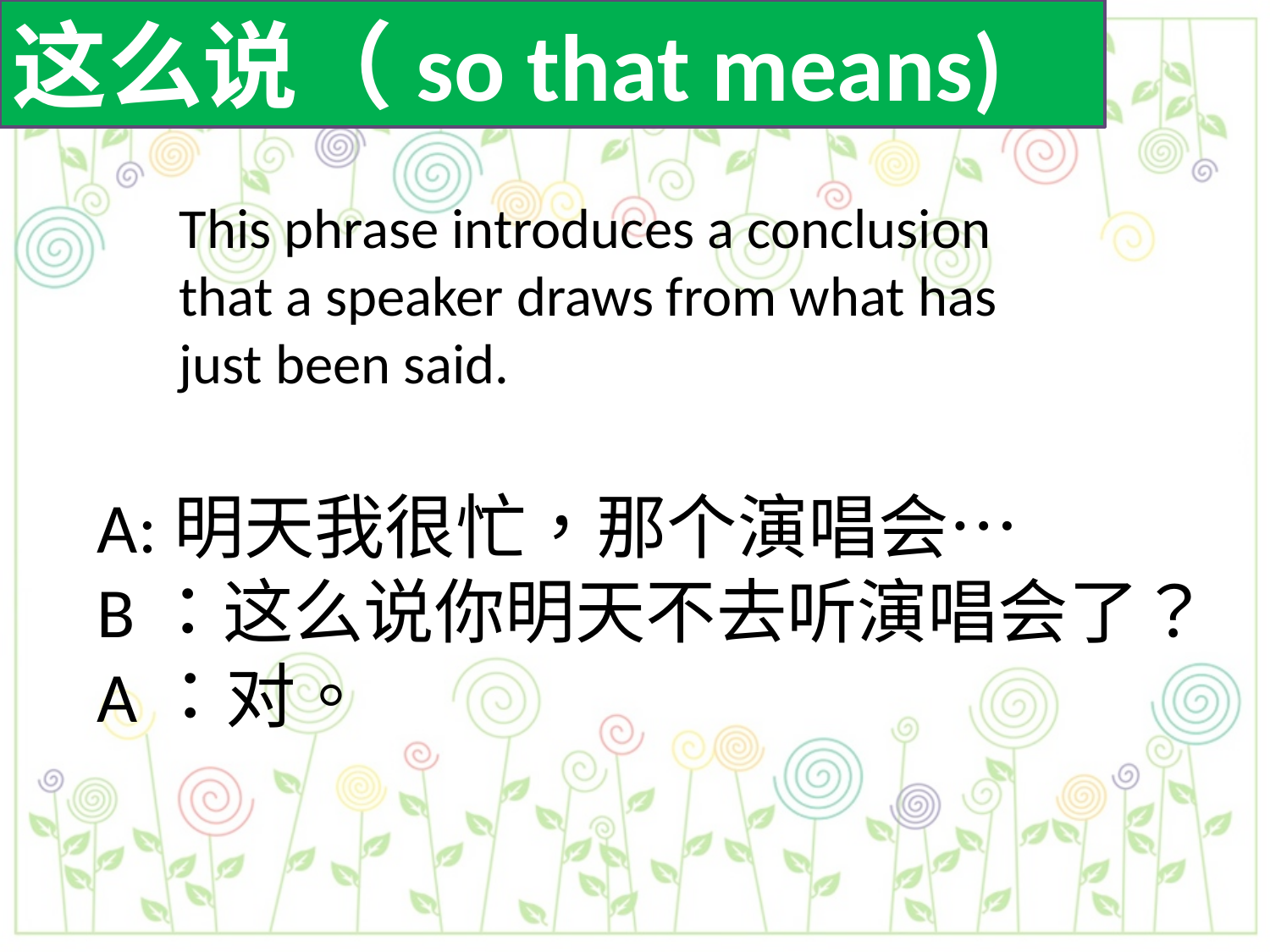

这么说（so that means)
This phrase introduces a conclusion that a speaker draws from what has just been said.
A:明天我很忙，那个演唱会…
B：这么说你明天不去听演唱会了？
A：对。